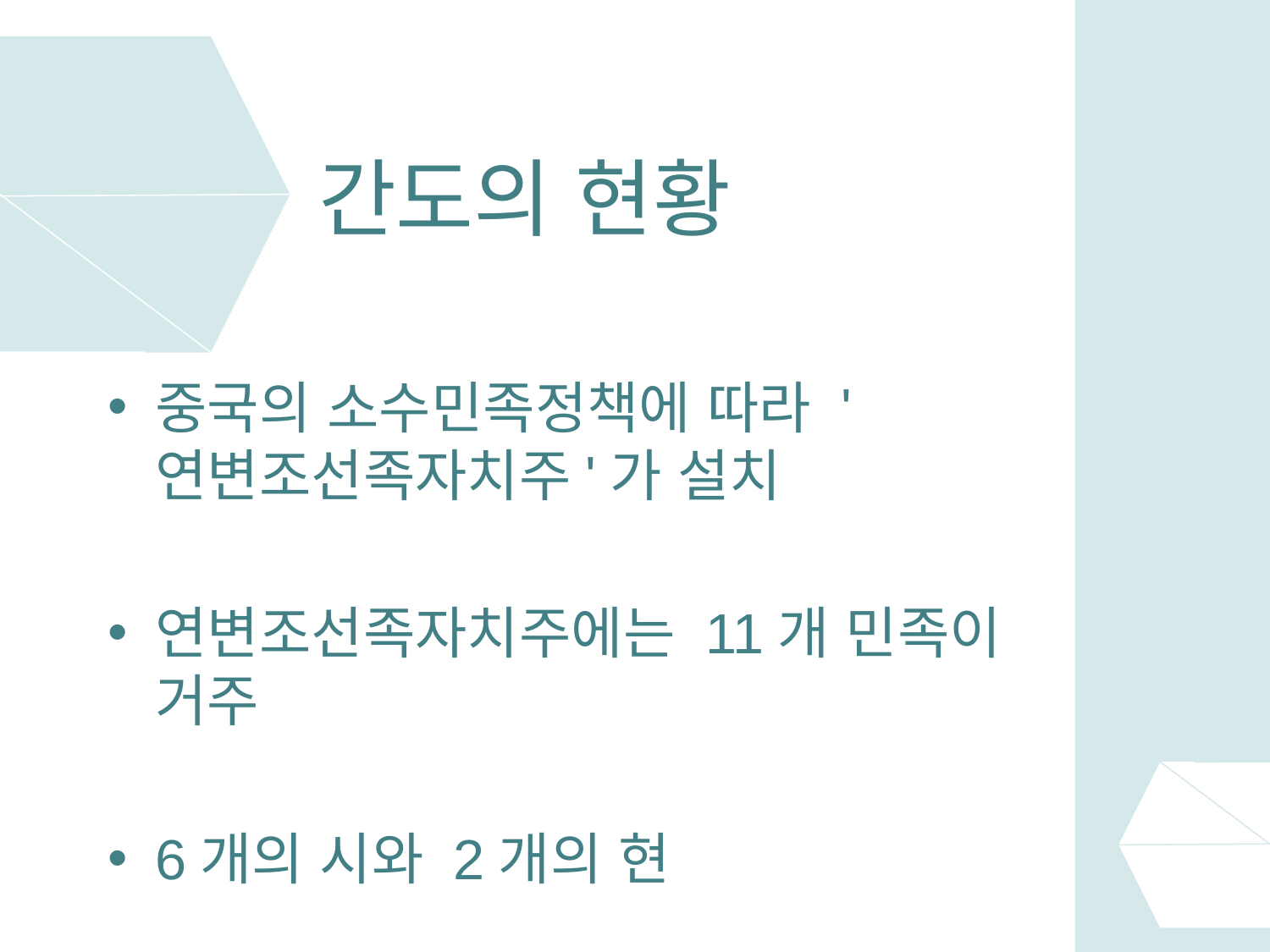

# 간도의 현황
중국의 소수민족정책에 따라 '연변조선족자치주'가 설치

연변조선족자치주에는 11개 민족이 거주

6개의 시와 2개의 현